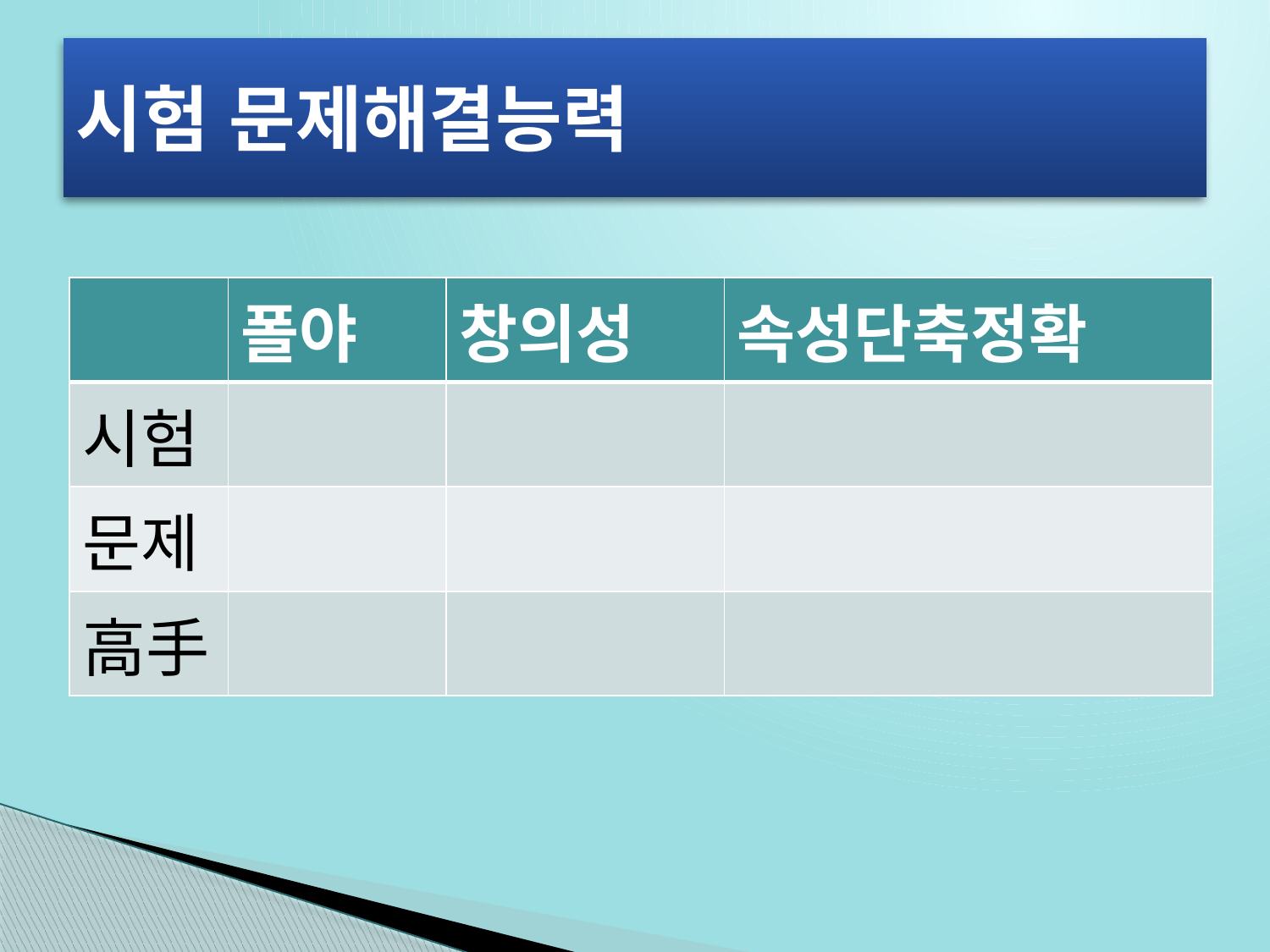

# 시험 문제해결능력
|  | 폴야 | 창의성 | 속성단축정확 |
| --- | --- | --- | --- |
| 시험 |  |  |  |
| 문제 |  |  |  |
| 高手 |  |  |  |